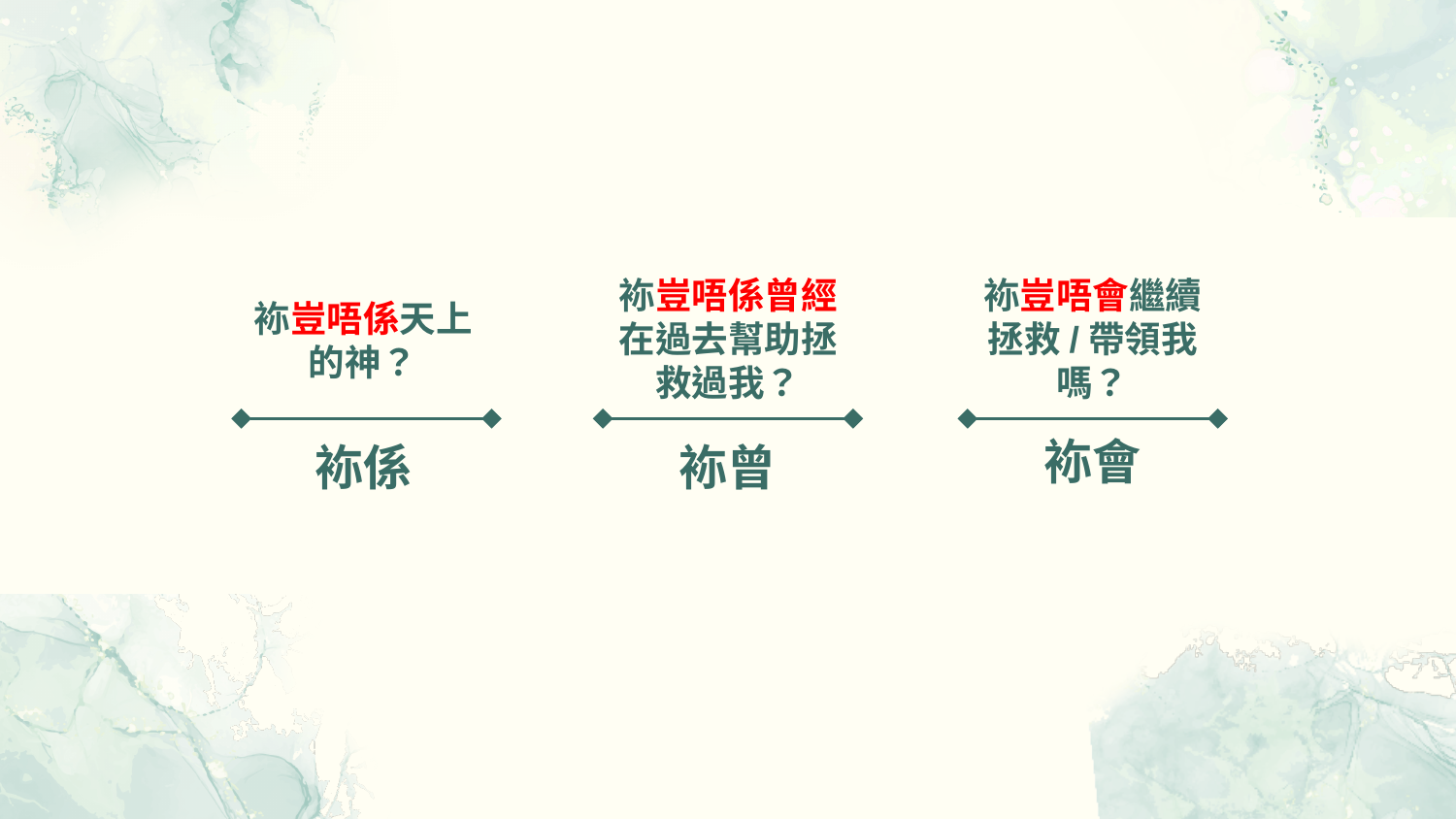

袮豈唔係曾經在過去幫助拯救過我？
袮豈唔會繼續拯救/帶領我嗎？
# 袮豈唔係天上的神？
袮會
袮係
袮曾